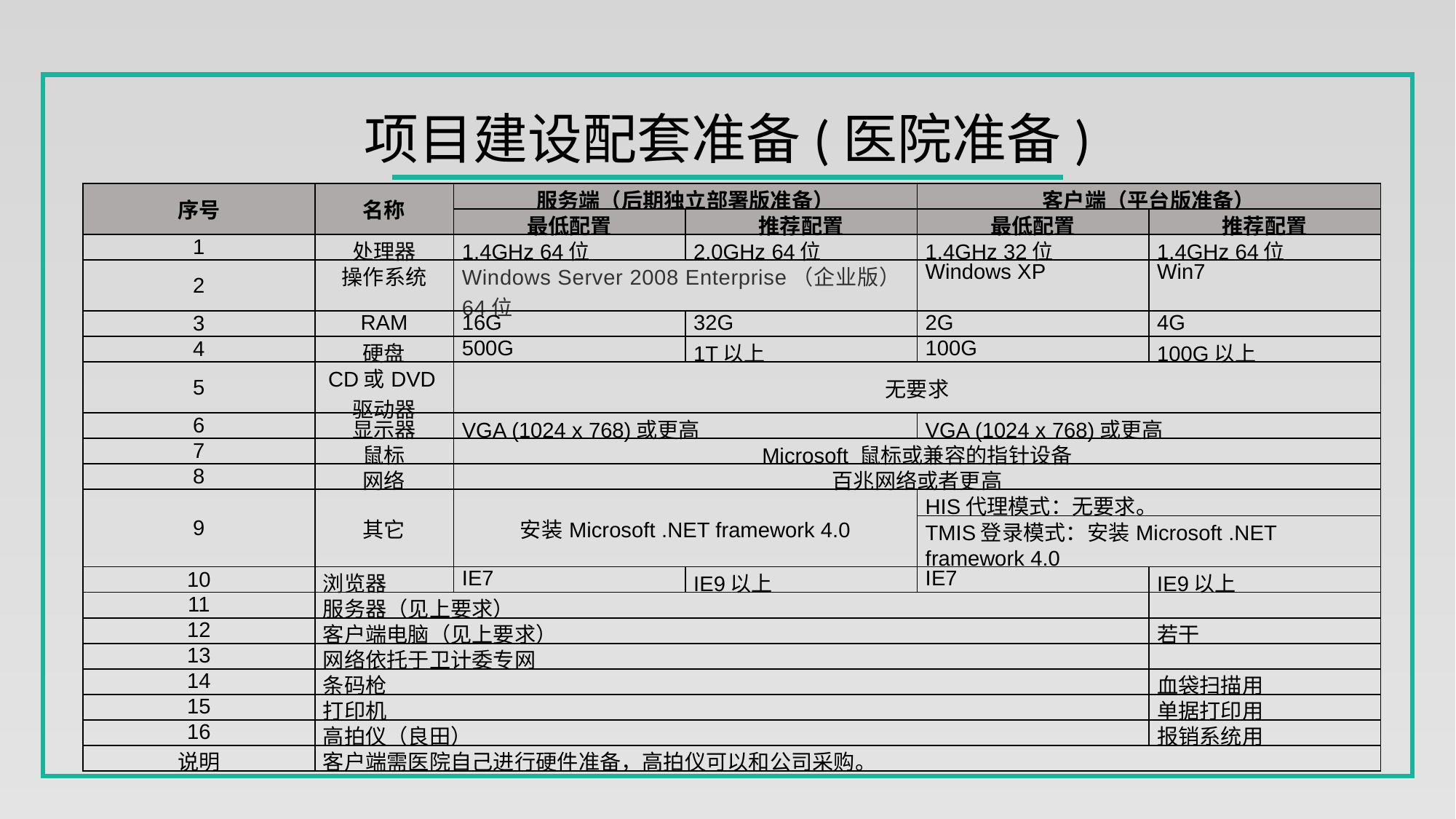

项目建设配套准备(医院准备)
| 序号 | 名称 | 服务端（后期独立部署版准备） |  | 客户端（平台版准备） |  |
| --- | --- | --- | --- | --- | --- |
|  |  | 最低配置 | 推荐配置 | 最低配置 | 推荐配置 |
| 1 | 处理器 | 1.4GHz 64位 | 2.0GHz 64位 | 1.4GHz 32位 | 1.4GHz 64位 |
| 2 | 操作系统 | Windows Server 2008 Enterprise（企业版） 64位 |  | Windows XP | Win7 |
| 3 | RAM | 16G | 32G | 2G | 4G |
| 4 | 硬盘 | 500G | 1T以上 | 100G | 100G以上 |
| 5 | CD或DVD驱动器 | 无要求 |  |  |  |
| 6 | 显示器 | VGA (1024 x 768)或更高 |  | VGA (1024 x 768)或更高 |  |
| 7 | 鼠标 | Microsoft 鼠标或兼容的指针设备 |  |  |  |
| 8 | 网络 | 百兆网络或者更高 |  |  |  |
| 9 | 其它 | 安装Microsoft .NET framework 4.0 |  | HIS代理模式：无要求。 |  |
|  |  |  |  | TMIS登录模式：安装Microsoft .NET framework 4.0 |  |
| 10 | 浏览器 | IE7 | IE9以上 | IE7 | IE9以上 |
| 11 | 服务器（见上要求） |  |  |  |  |
| 12 | 客户端电脑（见上要求） |  |  |  | 若干 |
| 13 | 网络依托于卫计委专网 |  |  |  |  |
| 14 | 条码枪 |  |  |  | 血袋扫描用 |
| 15 | 打印机 |  |  |  | 单据打印用 |
| 16 | 高拍仪（良田） |  |  |  | 报销系统用 |
| 说明 | 客户端需医院自己进行硬件准备，高拍仪可以和公司采购。 |  |  |  |  |
e7d195523061f1c021b92b3d25e54ab5e788c0576048880950C3AFFA1066A7153250F1349197BA8C5246BA9D557EC0274B8DA272D2431748978789E76D2CD7D1F11E7447C1D163F5D9CA1CD35DC7B6F05A820A97FDDF78B80358B1BA314023843540A85D6581570D3EB088FBA6B622EE6C196B4874584B4A7E669EF76F69533046BFB3103530D3171620163FD1EDF4A5